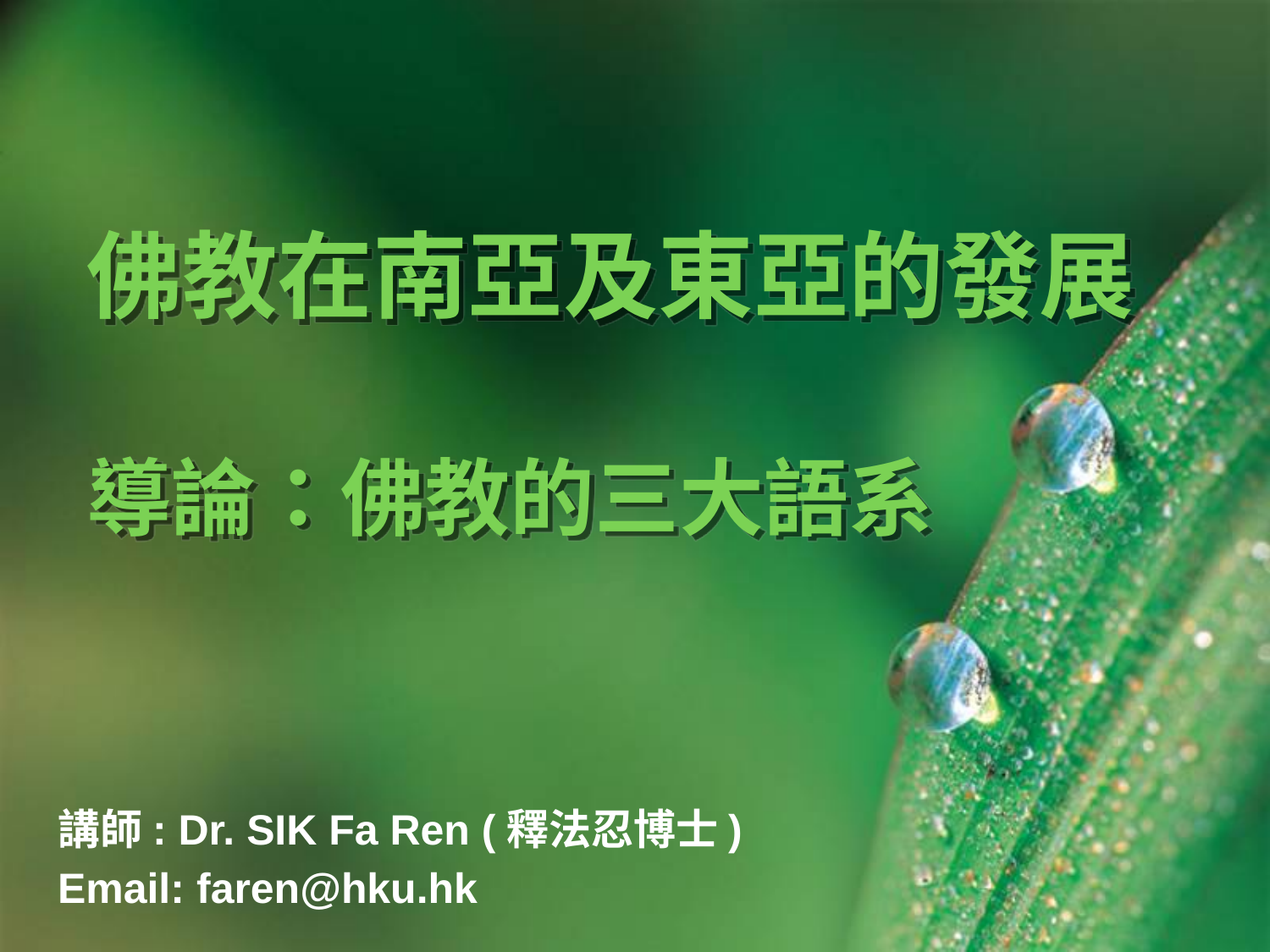

# 佛教在南亞及東亞的發展 導論：佛教的三大語系
講師: Dr. SIK Fa Ren (釋法忍博士)
Email: faren@hku.hk